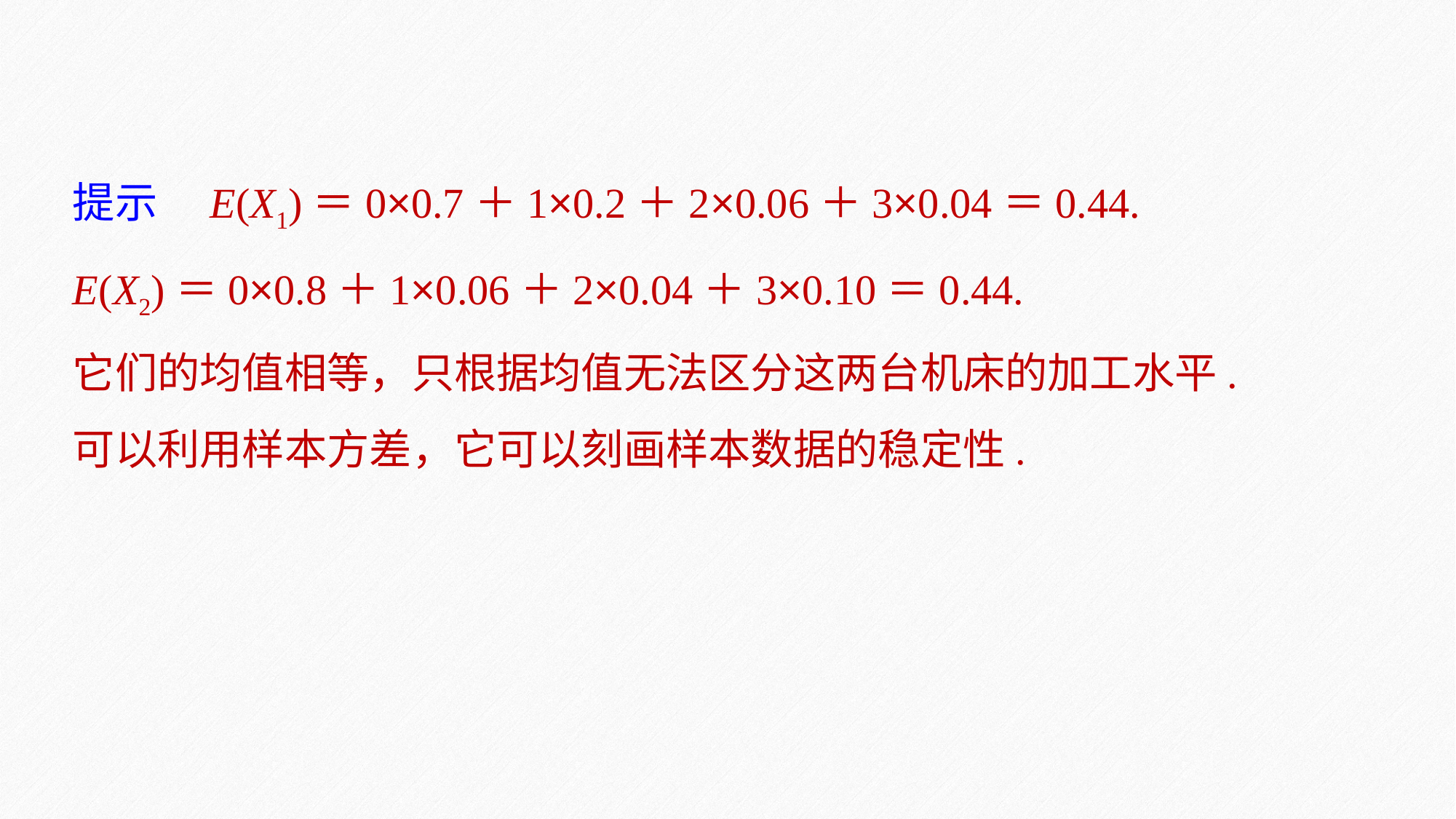

提示　E(X1)＝0×0.7＋1×0.2＋2×0.06＋3×0.04＝0.44.
E(X2)＝0×0.8＋1×0.06＋2×0.04＋3×0.10＝0.44.
它们的均值相等，只根据均值无法区分这两台机床的加工水平.
可以利用样本方差，它可以刻画样本数据的稳定性.